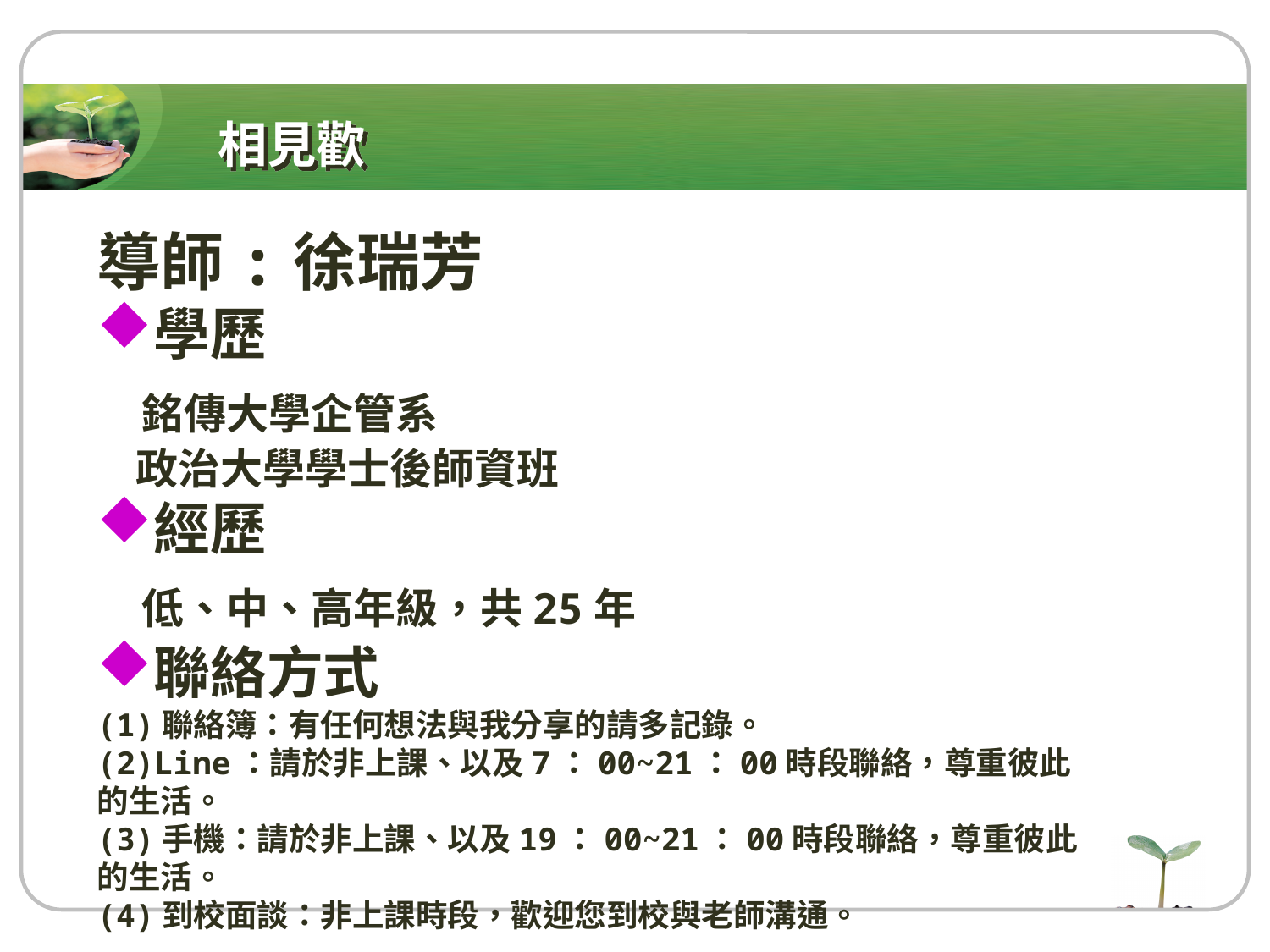

# 相見歡
導師:徐瑞芳
學歷
  銘傳大學企管系
   政治大學學士後師資班
經歷
  低、中、高年級，共25年
聯絡方式
(1)聯絡簿：有任何想法與我分享的請多記錄。
(2)Line：請於非上課、以及7：00~21：00時段聯絡，尊重彼此的生活。
(3)手機：請於非上課、以及19：00~21：00時段聯絡，尊重彼此的生活。
(4)到校面談：非上課時段，歡迎您到校與老師溝通。